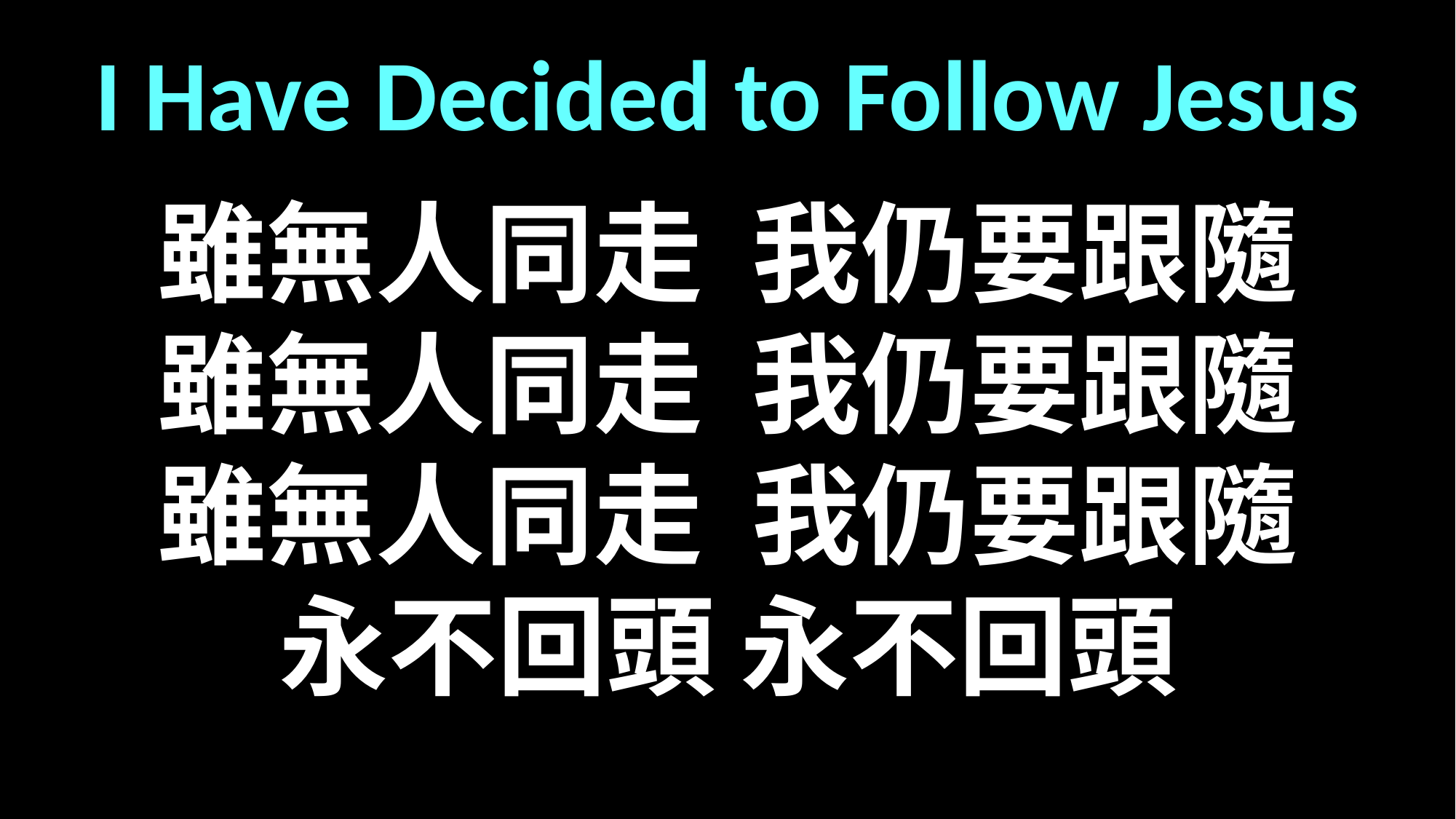

I Have Decided to Follow Jesus
雖無人同走  我仍要跟隨
雖無人同走  我仍要跟隨
雖無人同走  我仍要跟隨
永不回頭 永不回頭